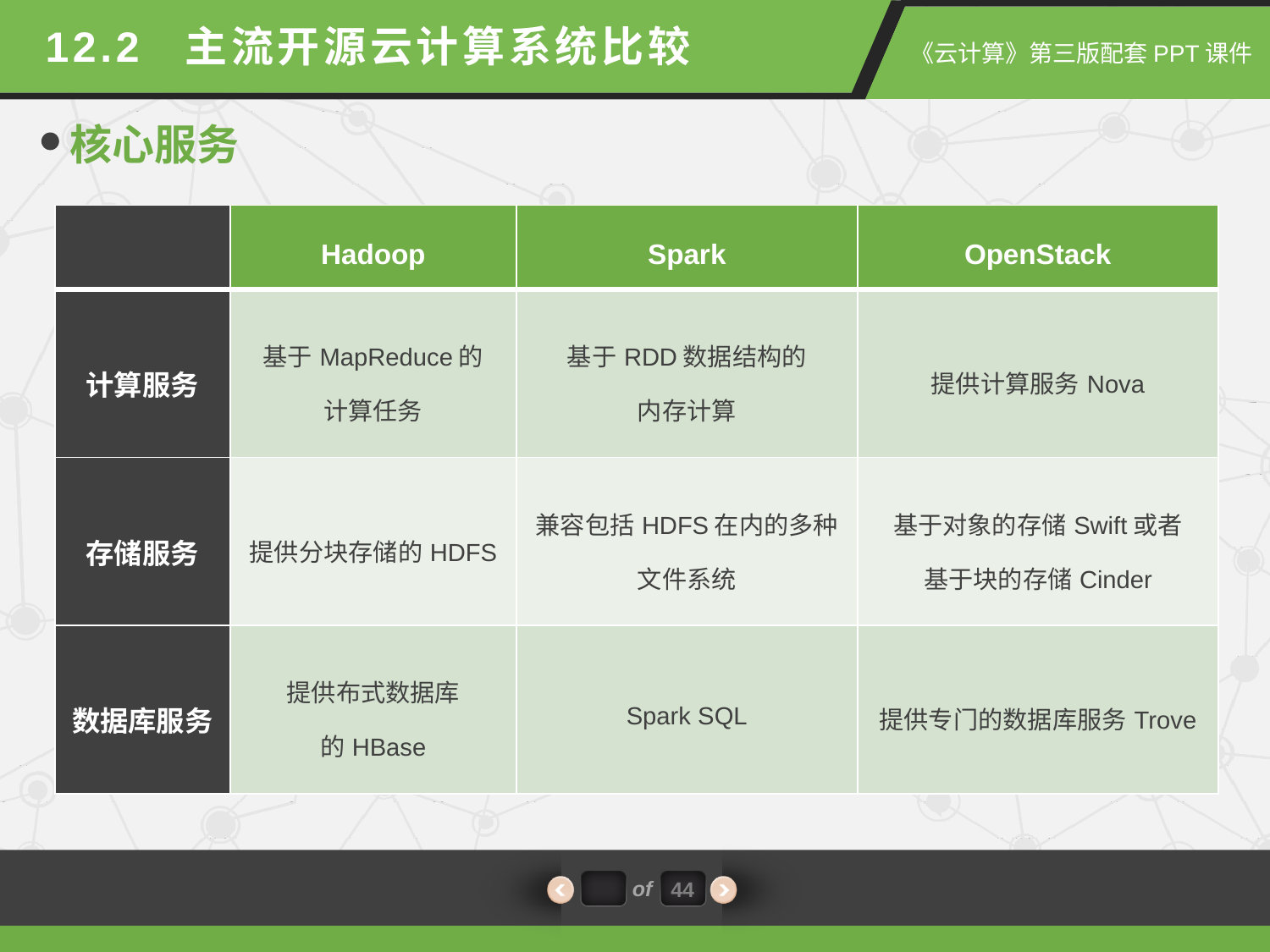

12.2  主流开源云计算系统比较
核心服务

|  | Hadoop | Spark | OpenStack |
| --- | --- | --- | --- |
| 计算服务 | 基于MapReduce的 计算任务 | 基于RDD数据结构的 内存计算 | 提供计算服务Nova |
| 存储服务 | 提供分块存储的HDFS | 兼容包括HDFS在内的多种 文件系统 | 基于对象的存储Swift或者 基于块的存储Cinder |
| 数据库服务 | 提供布式数据库 的HBase | Spark SQL | 提供专门的数据库服务Trove |
29